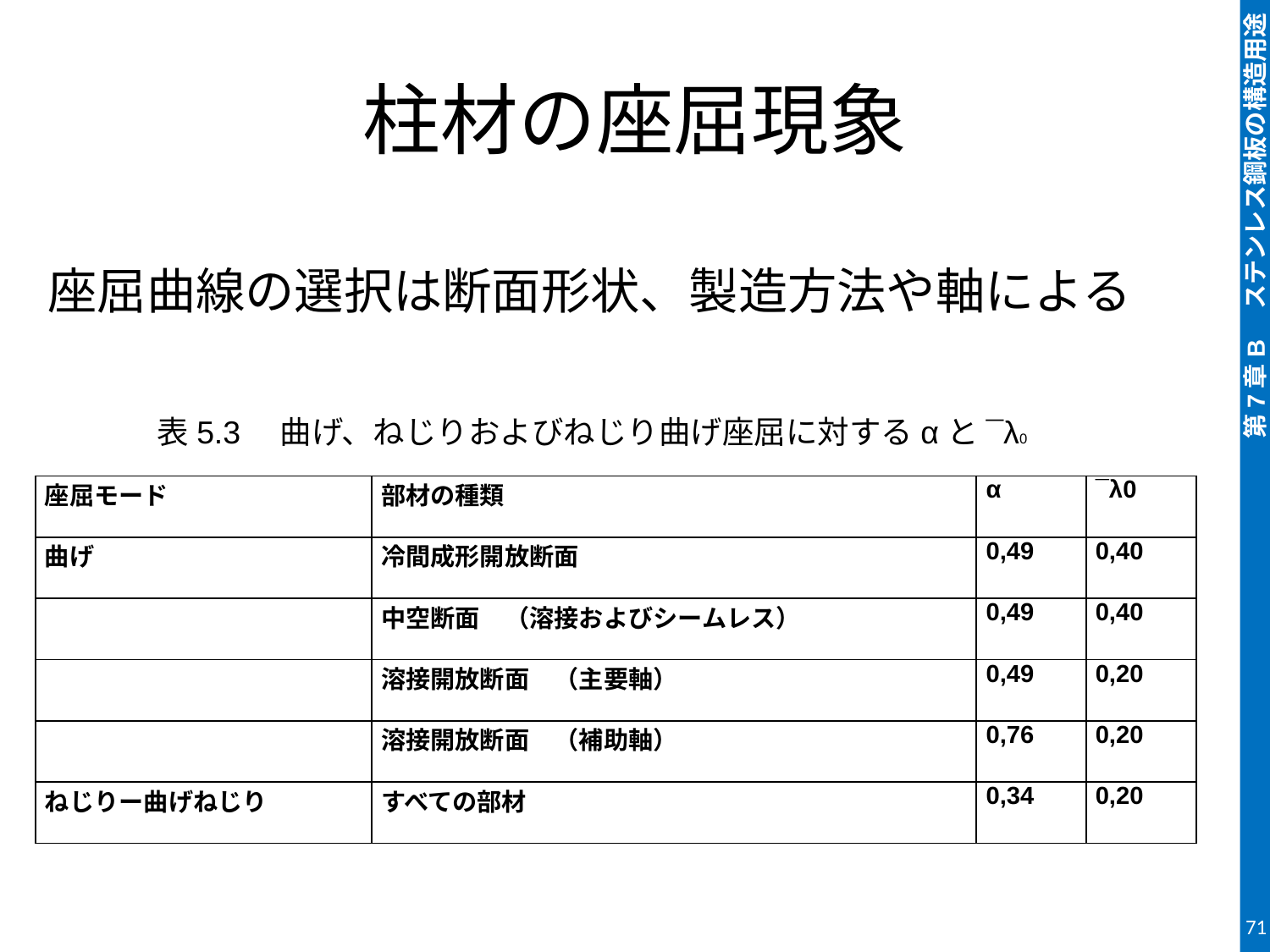

# 柱材の座屈現象
座屈曲線の選択は断面形状、製造方法や軸による
表5.3　曲げ、ねじりおよびねじり曲げ座屈に対するαと¯λ0

| 座屈モード | 部材の種類 | α | ¯λ0 |
| --- | --- | --- | --- |
| 曲げ | 冷間成形開放断面 | 0,49 | 0,40 |
|  | 中空断面　（溶接およびシームレス） | 0,49 | 0,40 |
|  | 溶接開放断面　（主要軸） | 0,49 | 0,20 |
|  | 溶接開放断面　（補助軸） | 0,76 | 0,20 |
| ねじりー曲げねじり | すべての部材 | 0,34 | 0,20 |
71